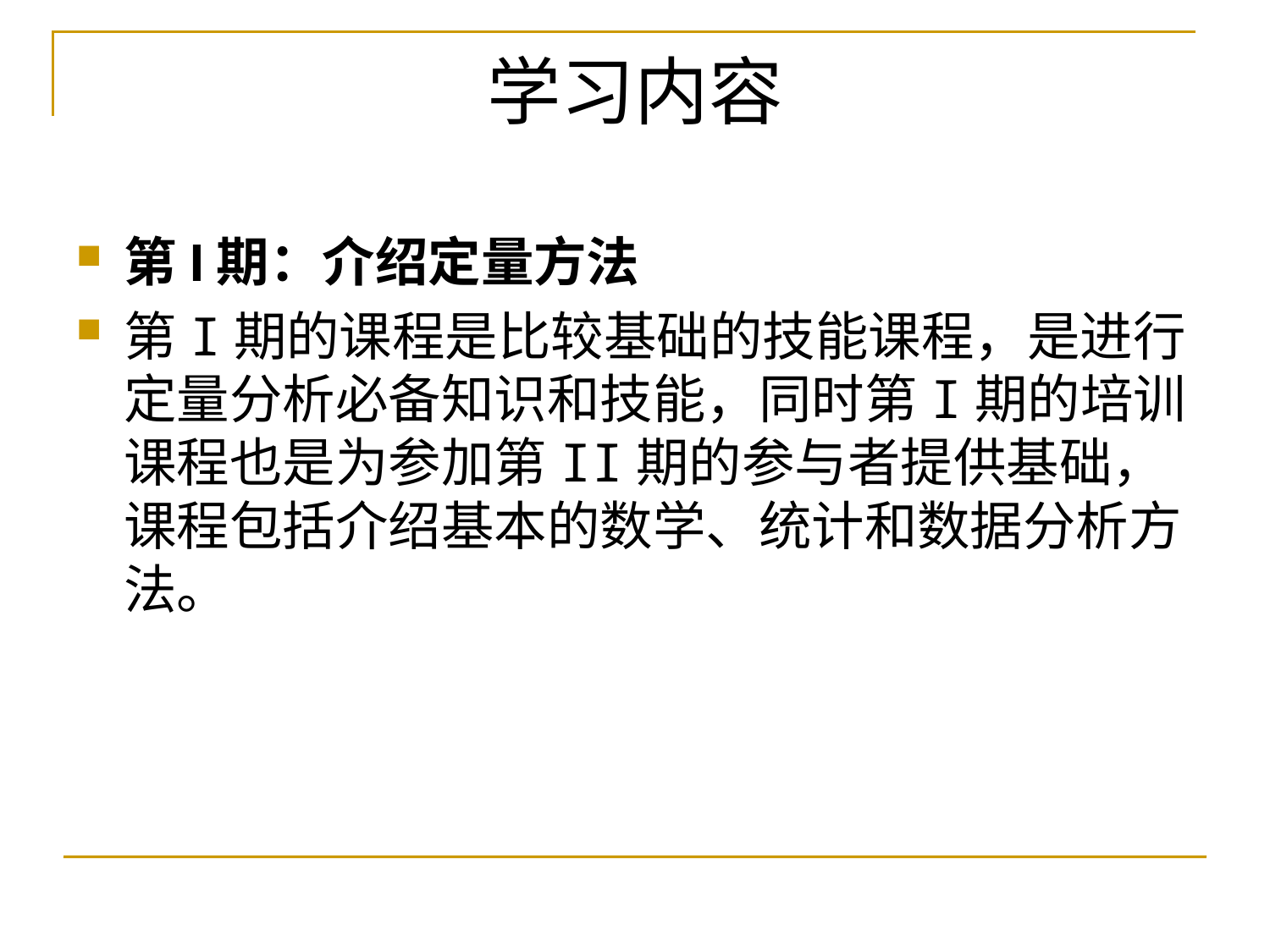

# 学习内容
第I期：介绍定量方法
第I期的课程是比较基础的技能课程，是进行定量分析必备知识和技能，同时第I期的培训课程也是为参加第II期的参与者提供基础，课程包括介绍基本的数学、统计和数据分析方法。